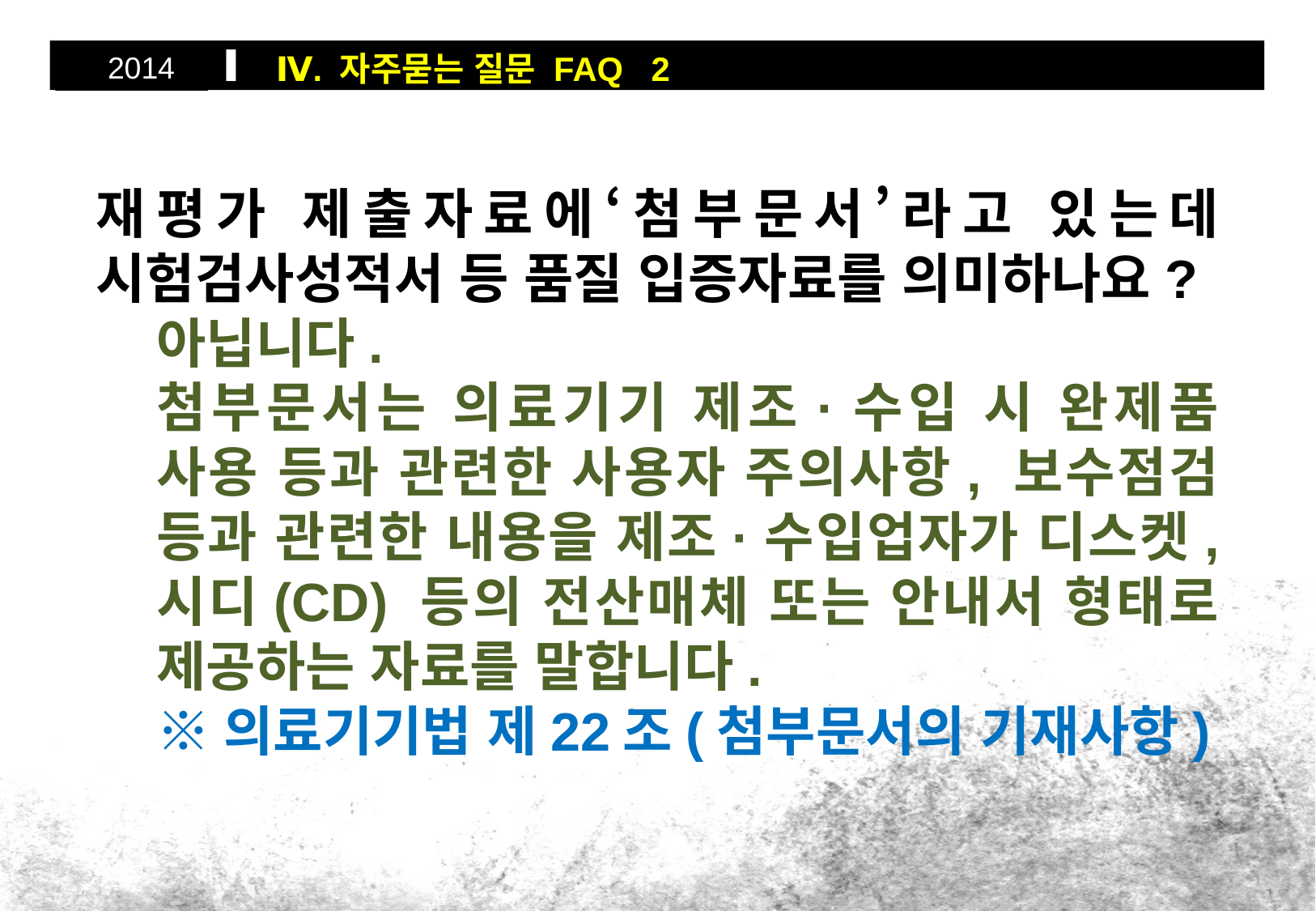

Ⅳ. 자주묻는 질문 FAQ   2

2014
재평가 제출자료에‘첨부문서’라고 있는데 시험검사성적서 등 품질 입증자료를 의미하나요?
아닙니다.
첨부문서는 의료기기 제조·수입 시 완제품 사용 등과 관련한 사용자 주의사항, 보수점검 등과 관련한 내용을 제조·수입업자가 디스켓, 시디(CD) 등의 전산매체 또는 안내서 형태로 제공하는 자료를 말합니다.
※의료기기법 제22조(첨부문서의 기재사항)